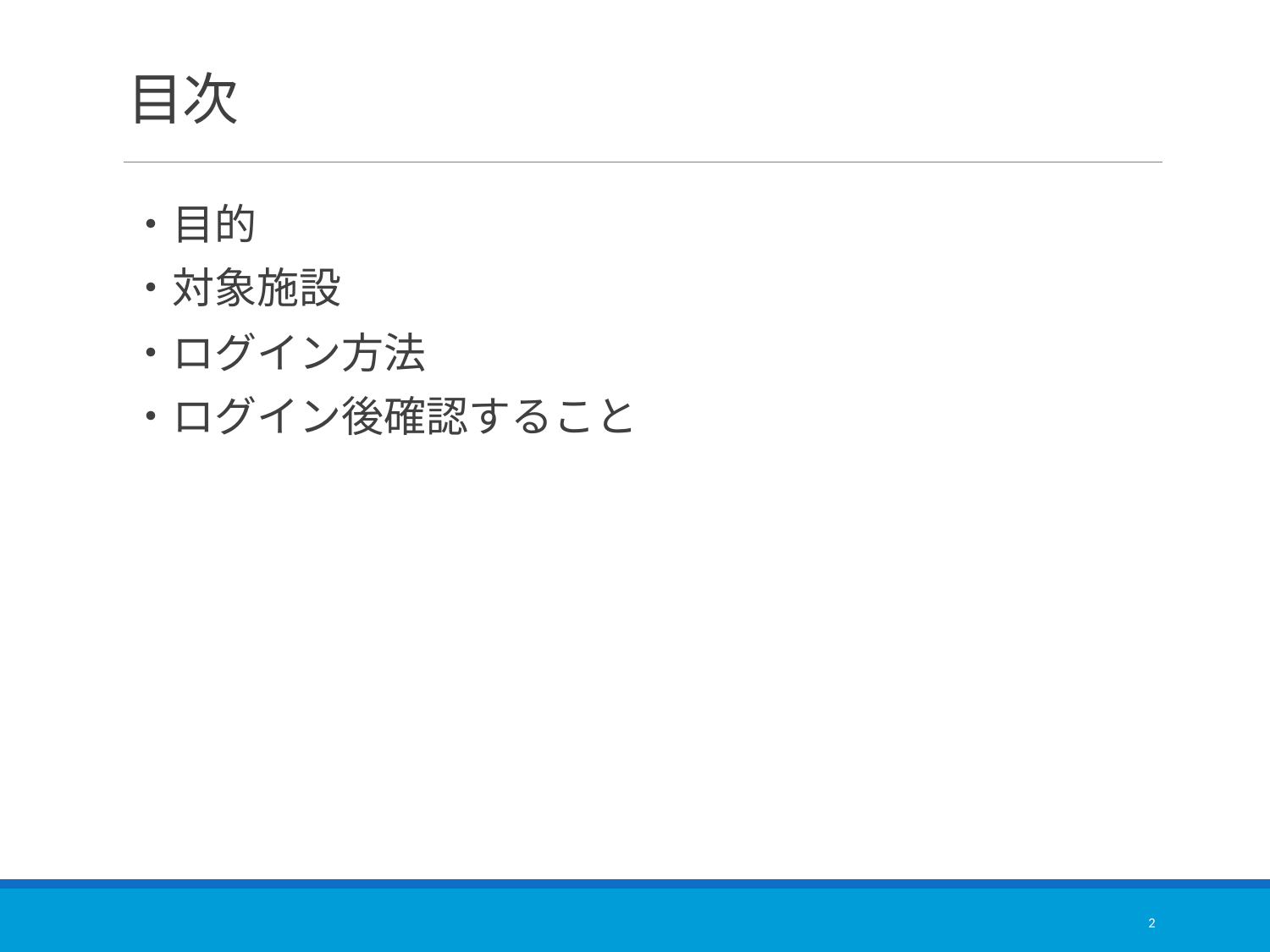

# 目次
・目的
・対象施設
・ログイン方法
・ログイン後確認すること
2